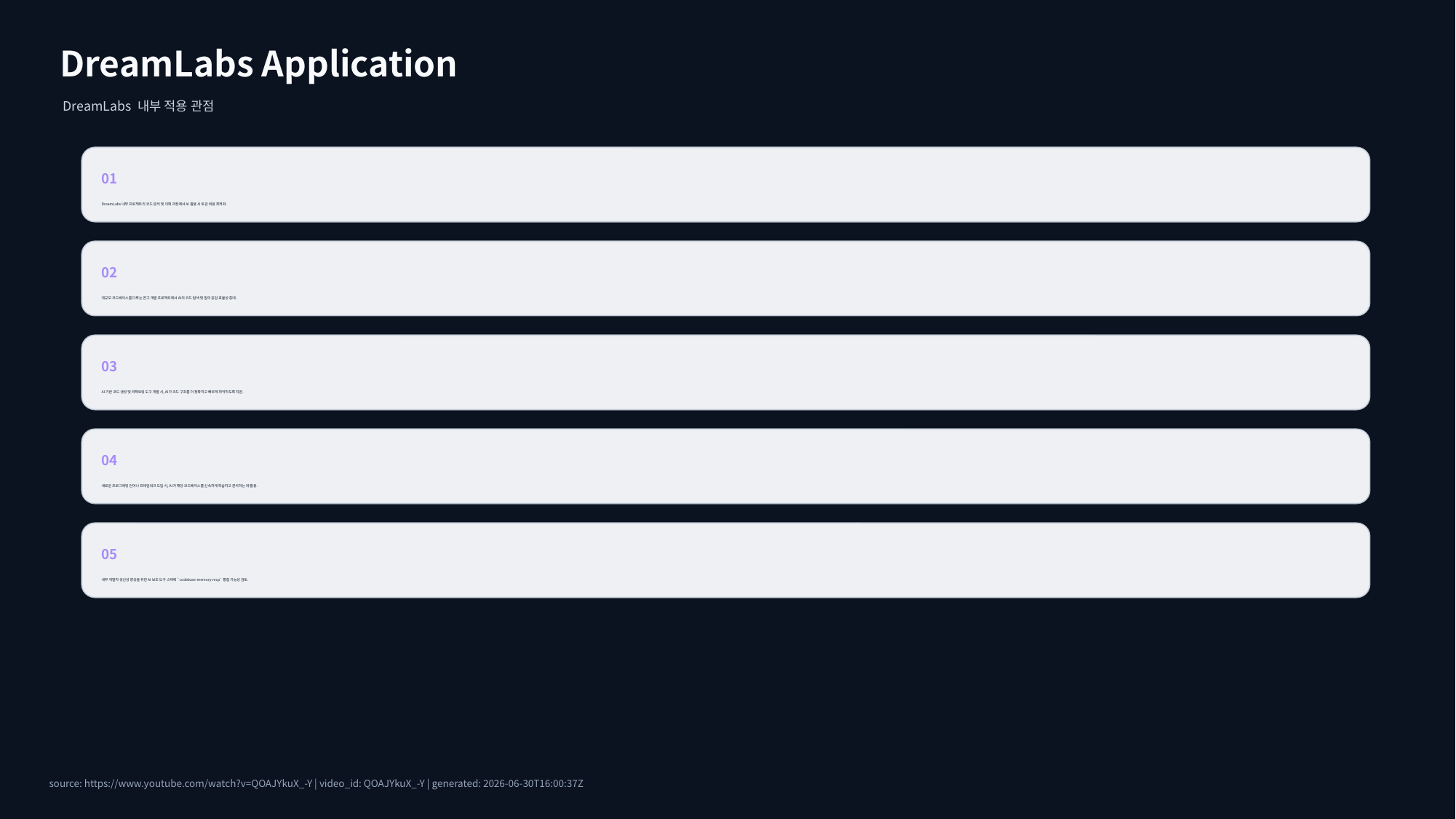

DreamLabs Application
DreamLabs 내부 적용 관점

01
DreamLabs 내부 프로젝트의 코드 분석 및 이해 과정에서 AI 활용 시 토큰 비용 최적화.

02
대규모 코드베이스를 다루는 연구 개발 프로젝트에서 AI의 코드 탐색 및 질의 응답 효율성 증대.

03
AI 기반 코드 생성 및 리팩토링 도구 개발 시, AI가 코드 구조를 더 정확하고 빠르게 파악하도록 지원.

04
새로운 프로그래밍 언어나 프레임워크 도입 시, AI가 해당 코드베이스를 신속하게 학습하고 분석하는 데 활용.

05
내부 개발자 생산성 향상을 위한 AI 보조 도구 스택에 `codebase-memory-mcp` 통합 가능성 검토.
source: https://www.youtube.com/watch?v=QOAJYkuX_-Y | video_id: QOAJYkuX_-Y | generated: 2026-06-30T16:00:37Z